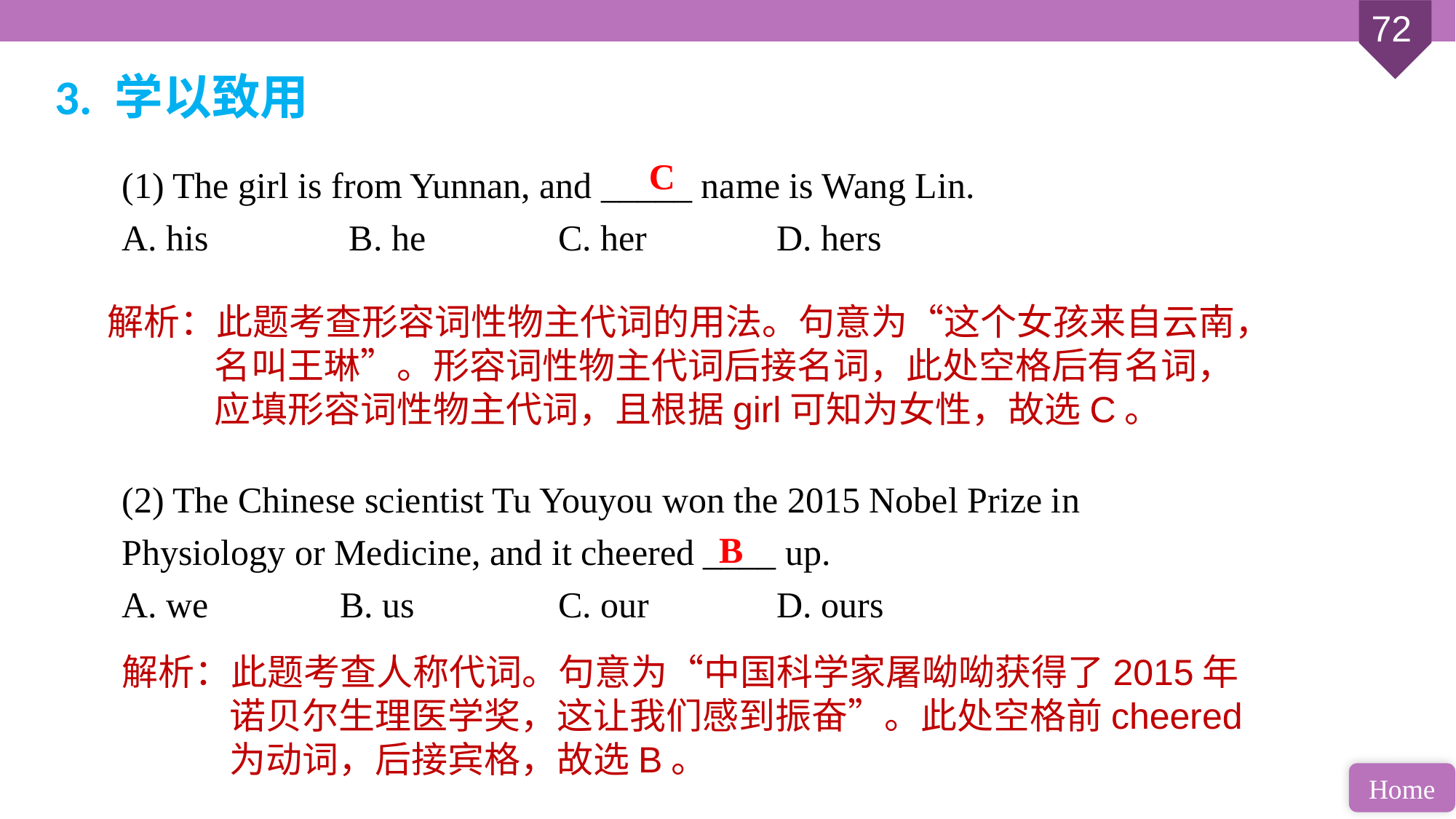

3. 学以致用
(1) The girl is from Yunnan, and _____ name is Wang Lin.
A. his		 B. he 		C. her 		D. hers

(2) The Chinese scientist Tu Youyou won the 2015 Nobel Prize in Physiology or Medicine, and it cheered ____ up.
A. we 		B. us 		C. our 		D. ours
C
解析：此题考查形容词性物主代词的用法。句意为“这个女孩来自云南，名叫王琳”。形容词性物主代词后接名词，此处空格后有名词，应填形容词性物主代词，且根据girl可知为女性，故选C。
B
解析：此题考查人称代词。句意为“中国科学家屠呦呦获得了2015年诺贝尔生理医学奖，这让我们感到振奋”。此处空格前cheered为动词，后接宾格，故选B。